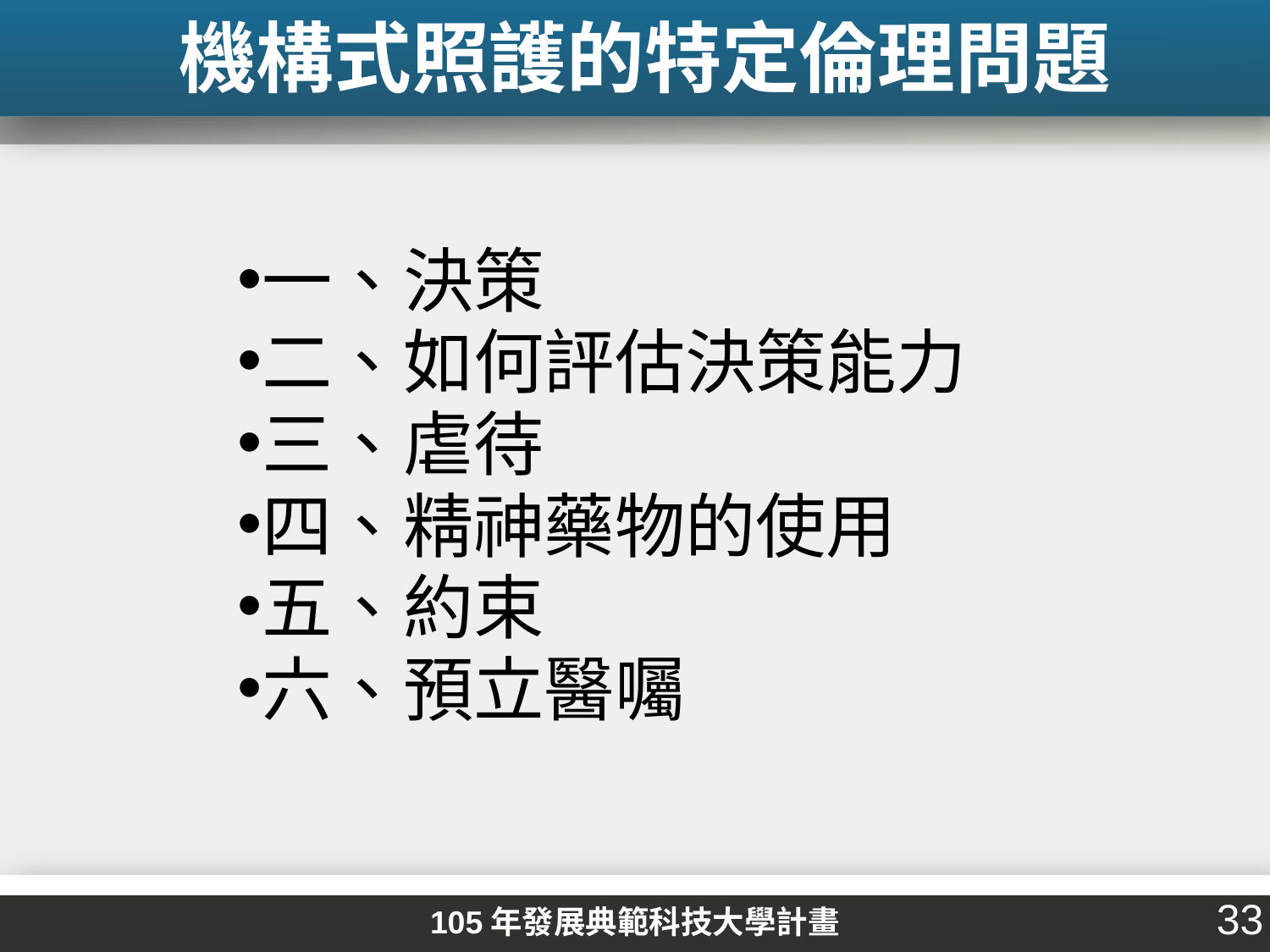

機構式照護的特定倫理問題
一、決策
二、如何評估決策能力
三、虐待
四、精神藥物的使用
五、約束
六、預立醫囑